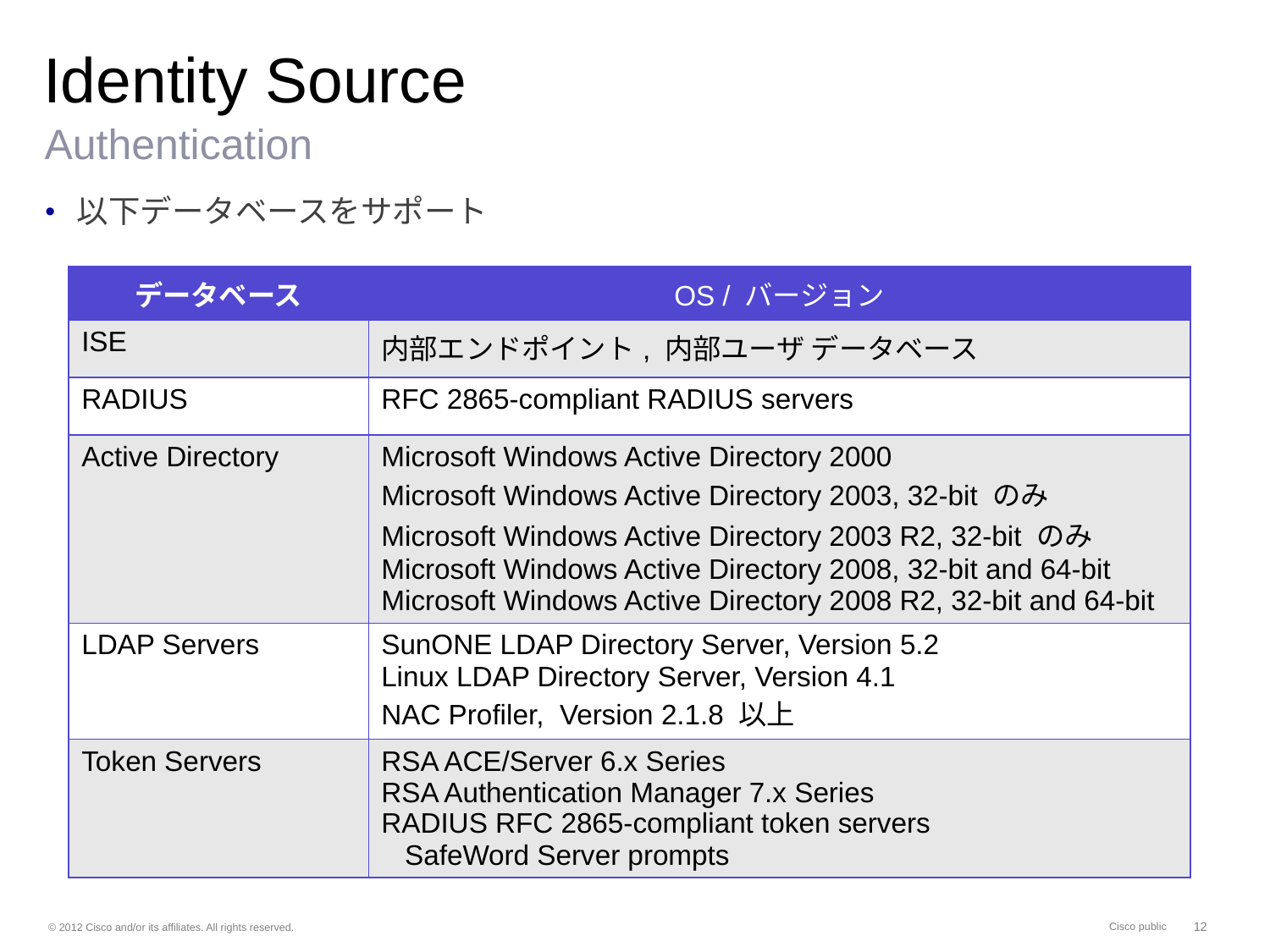

# Identity Source
Authentication
以下データベースをサポート
| データベース | OS / バージョン |
| --- | --- |
| ISE | 内部エンドポイント, 内部ユーザ データベース |
| RADIUS | RFC 2865-compliant RADIUS servers |
| Active Directory | Microsoft Windows Active Directory 2000   Microsoft Windows Active Directory 2003, 32-bit のみ Microsoft Windows Active Directory 2003 R2, 32-bit のみ  Microsoft Windows Active Directory 2008, 32-bit and 64-bit  Microsoft Windows Active Directory 2008 R2, 32-bit and 64-bit |
| LDAP Servers | SunONE LDAP Directory Server, Version 5.2  Linux LDAP Directory Server, Version 4.1  NAC Profiler, Version 2.1.8 以上 |
| Token Servers | RSA ACE/Server 6.x Series  RSA Authentication Manager 7.x Series  RADIUS RFC 2865-compliant token servers SafeWord Server prompts |